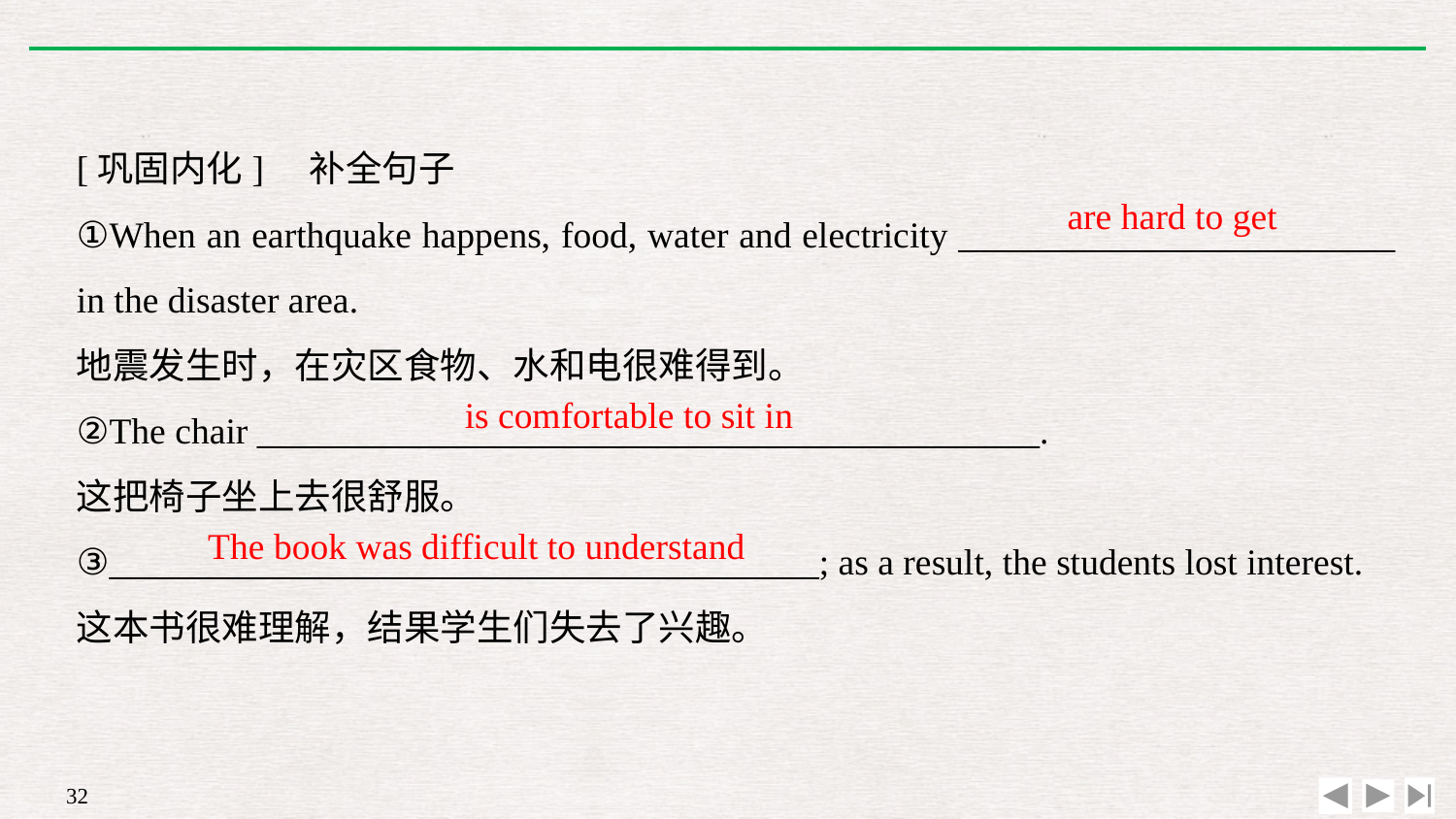

[巩固内化]　补全句子
①When an earthquake happens, food, water and electricity ________________________ in the disaster area.
地震发生时，在灾区食物、水和电很难得到。
②The chair ___________________________________________.
这把椅子坐上去很舒服。
③_______________________________________; as a result, the students lost interest.
这本书很难理解，结果学生们失去了兴趣。
are hard to get
is comfortable to sit in
The book was difficult to understand